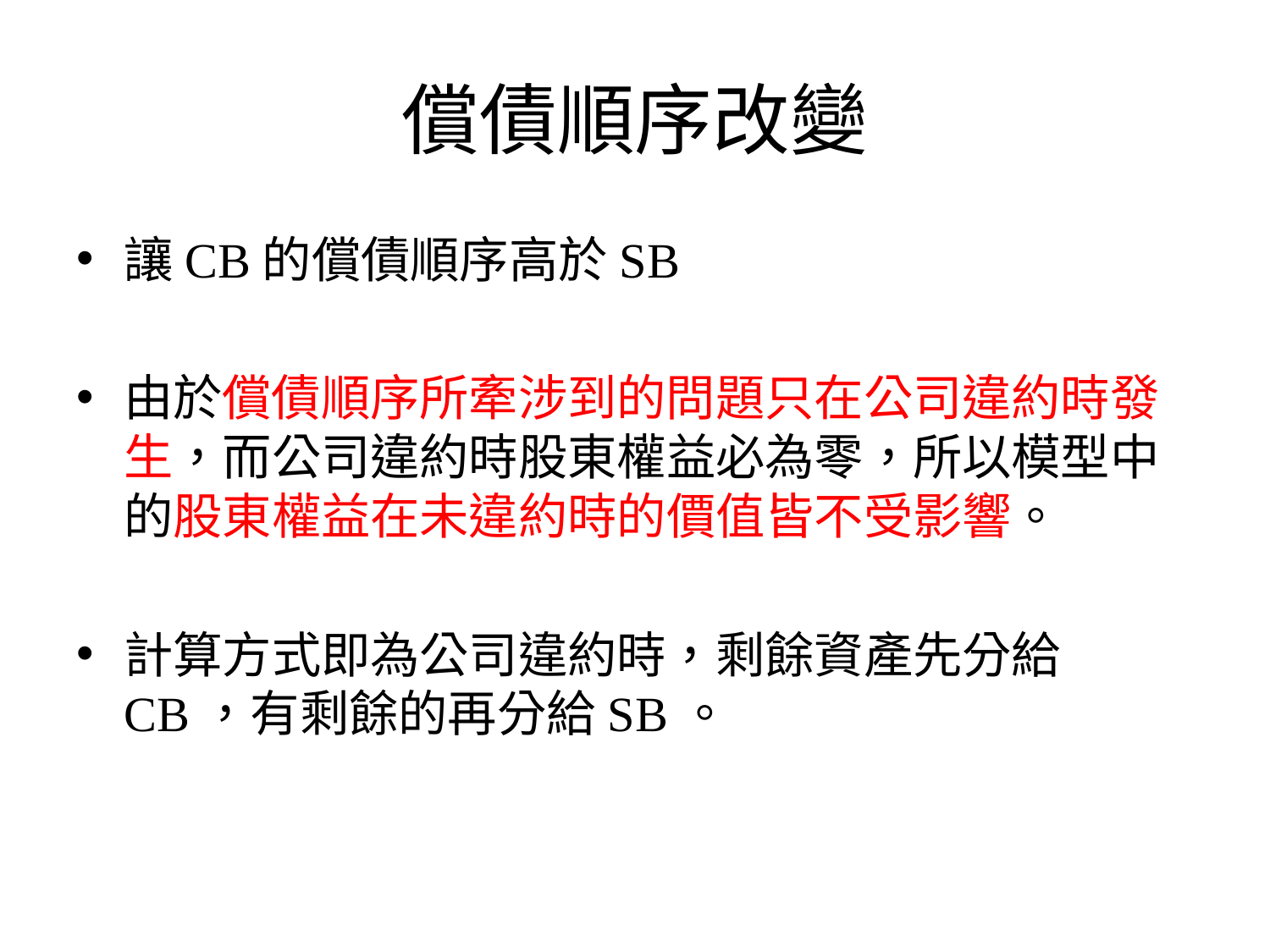

# 償債順序改變
讓CB的償債順序高於SB

由於償債順序所牽涉到的問題只在公司違約時發生，而公司違約時股東權益必為零，所以模型中的股東權益在未違約時的價值皆不受影響。

計算方式即為公司違約時，剩餘資產先分給CB，有剩餘的再分給SB。